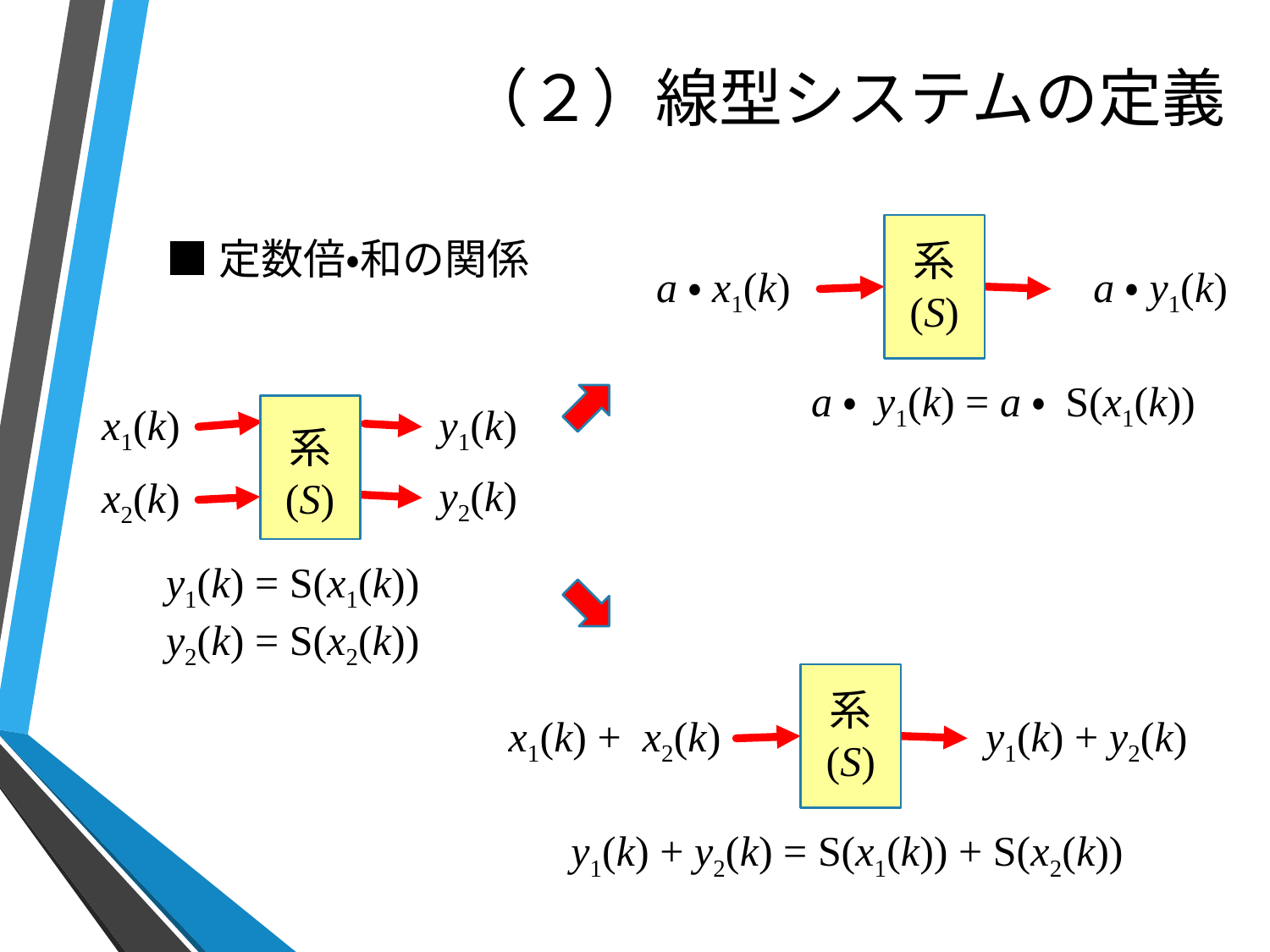

# （２）線型システムの定義

系
(S)
a・x1(k)
a・y1(k)
a・ y1(k) = a・ S(x1(k))
■定数倍・和の関係

y1(k)
x1(k)

系
(S)
y2(k)
x2(k)
y1(k) = S(x1(k))
y2(k) = S(x2(k))

系
(S)
x1(k) +  x2(k)
y1(k) + y2(k)
y1(k) + y2(k) = S(x1(k)) + S(x2(k))